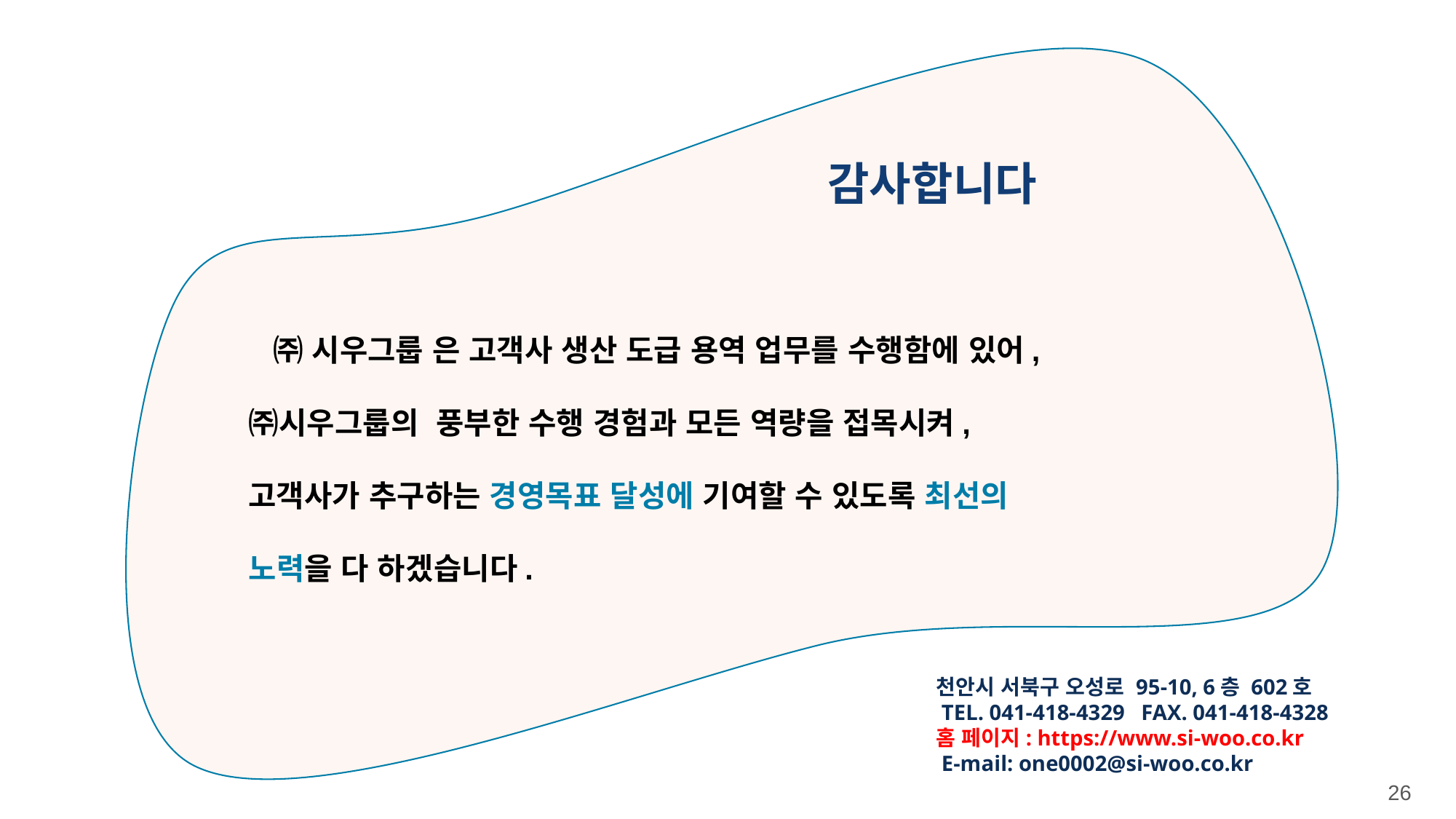

감사합니다
  ㈜ 시우그룹 은 고객사 생산 도급 용역 업무를 수행함에 있어,
㈜시우그룹의  풍부한 수행 경험과 모든 역량을 접목시켜,
고객사가 추구하는 경영목표 달성에 기여할 수 있도록 최선의
노력을 다 하겠습니다.
천안시 서북구 오성로 95-10, 6층 602호
 TEL. 041-418-4329   FAX. 041-418-4328
홈 페이지: https://www.si-woo.co.kr
 E-mail: one0002@si-woo.co.kr
26